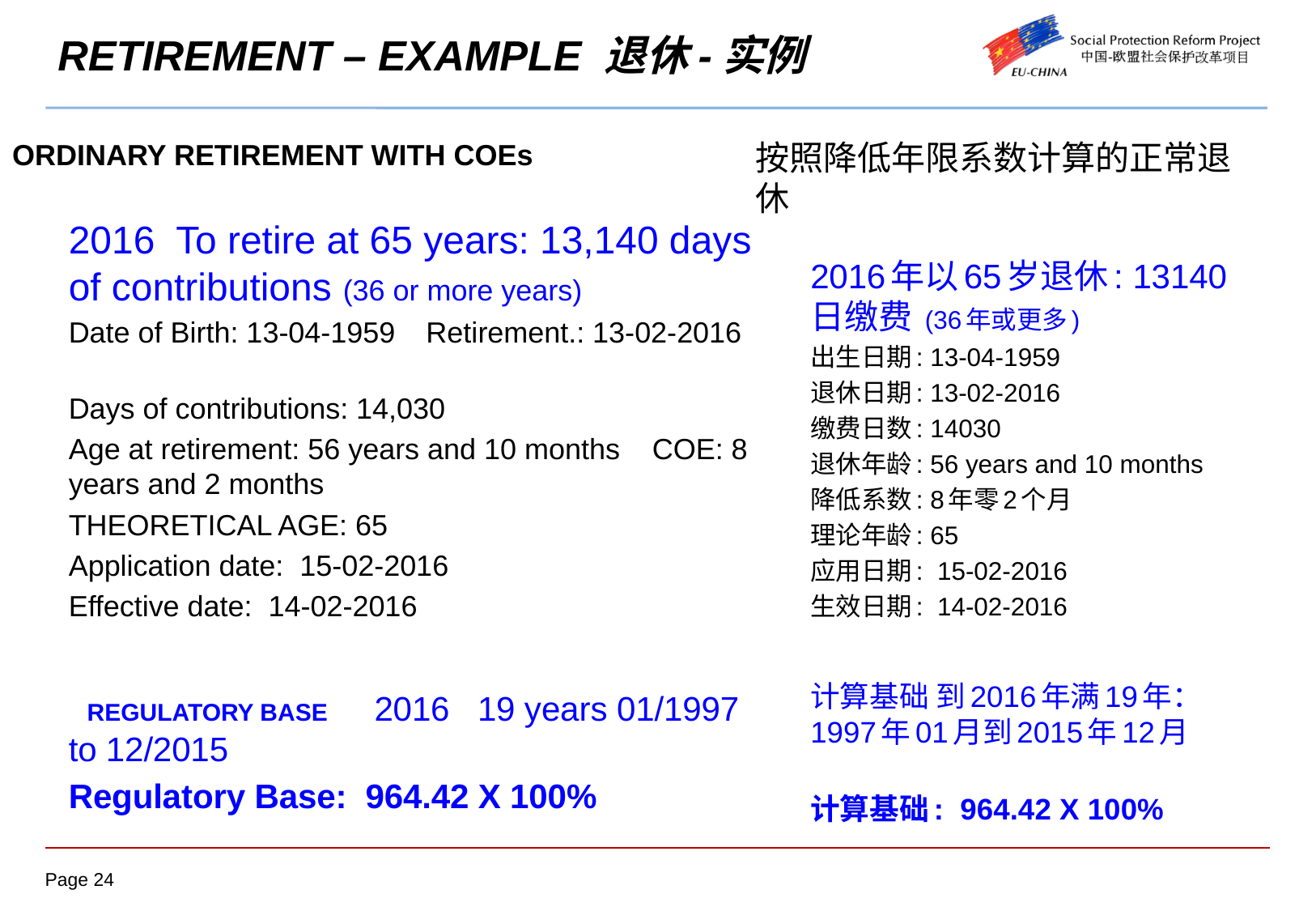

# RETIREMENT – EXAMPLE 退休-实例
ORDINARY RETIREMENT WITH COEs

2016  To retire at 65 years: 13,140 days of contributions (36 or more years)
Date of Birth: 13-04-1959			 Retirement.: 13-02-2016
Days of contributions: 14,030
Age at retirement: 56 years and 10 months    COE: 8 years and 2 months
THEORETICAL AGE: 65
Application date:  15-02-2016
Effective date:  14-02-2016

  REGULATORY BASE     2016   19 years 01/1997 to 12/2015
Regulatory Base:  964.42 X 100%

按照降低年限系数计算的正常退休

2016年以65岁退休: 13140日缴费 (36年或更多)
出生日期: 13-04-1959
退休日期: 13-02-2016
缴费日数: 14030
退休年龄: 56 years and 10 months
降低系数: 8年零2个月
理论年龄: 65
应用日期:  15-02-2016
生效日期:  14-02-2016

计算基础 到2016年满19年：1997年01月到2015年12月
计算基础:  964.42 X 100%